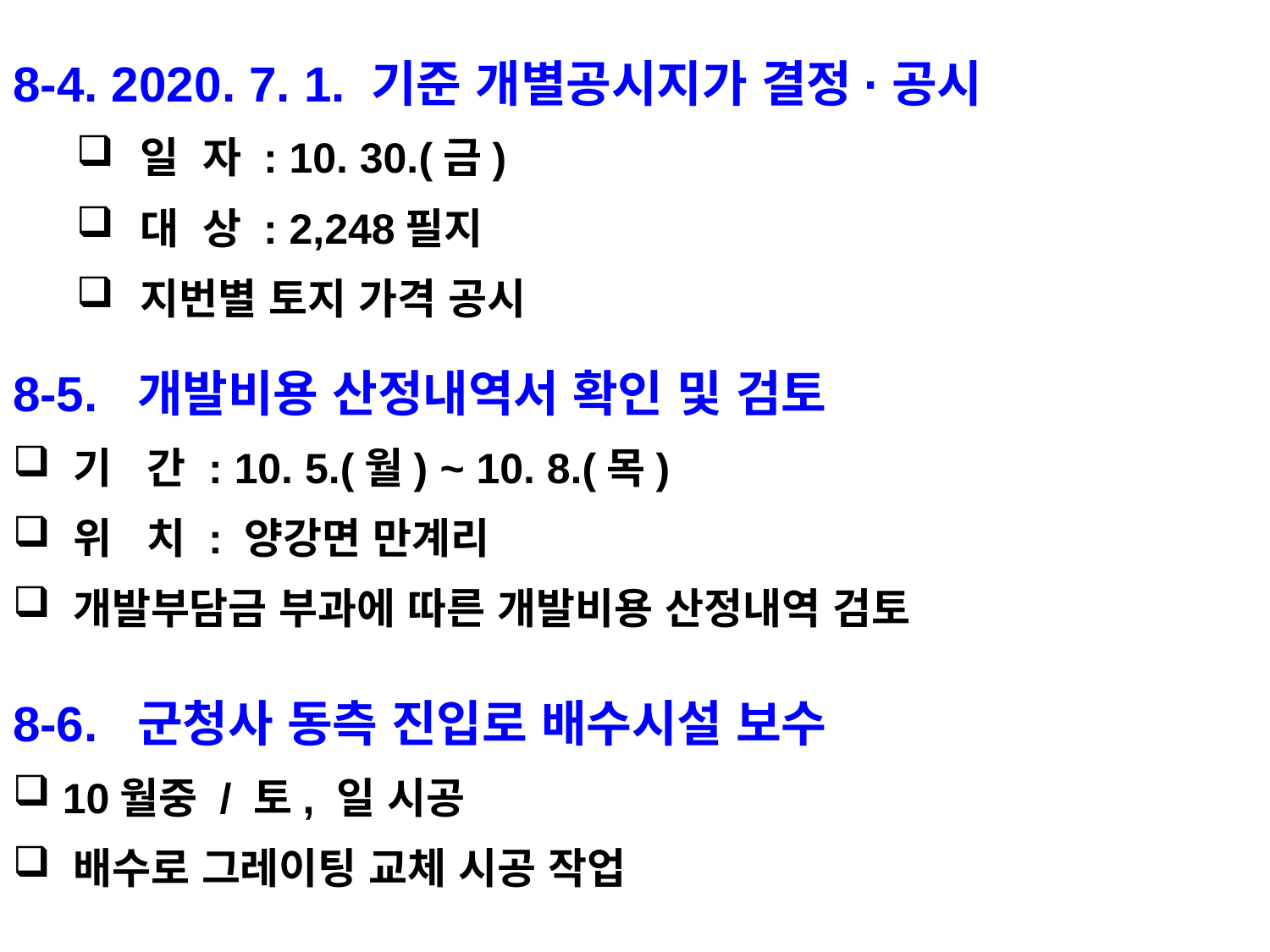

8-4. 2020. 7. 1. 기준 개별공시지가 결정·공시
일  자 : 10. 30.(금)
대  상 : 2,248필지
지번별 토지 가격 공시

8-5.  개발비용 산정내역서 확인 및 검토
 기   간 : 10. 5.(월) ~ 10. 8.(목)
 위   치 : 양강면 만계리
 개발부담금 부과에 따른 개발비용 산정내역 검토
8-6.  군청사 동측 진입로 배수시설 보수
 10월중 / 토, 일 시공
 배수로 그레이팅 교체 시공 작업